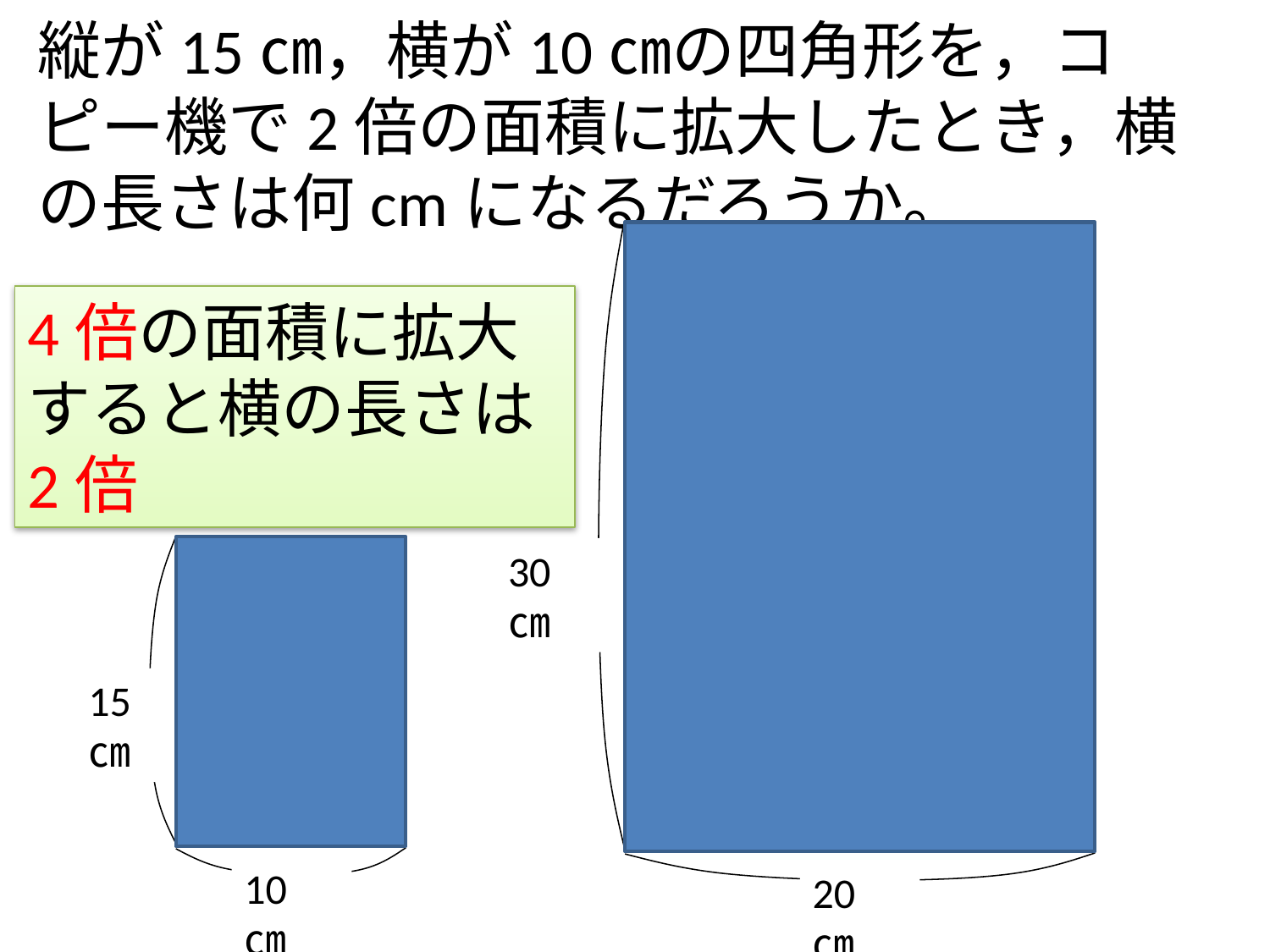

# 縦が15㎝，横が10㎝の四角形を，コピー機で2倍の面積に拡大したとき，横の長さは何cmになるだろうか。

4倍の面積に拡大すると横の長さは2倍

30㎝

15㎝

10㎝
20㎝